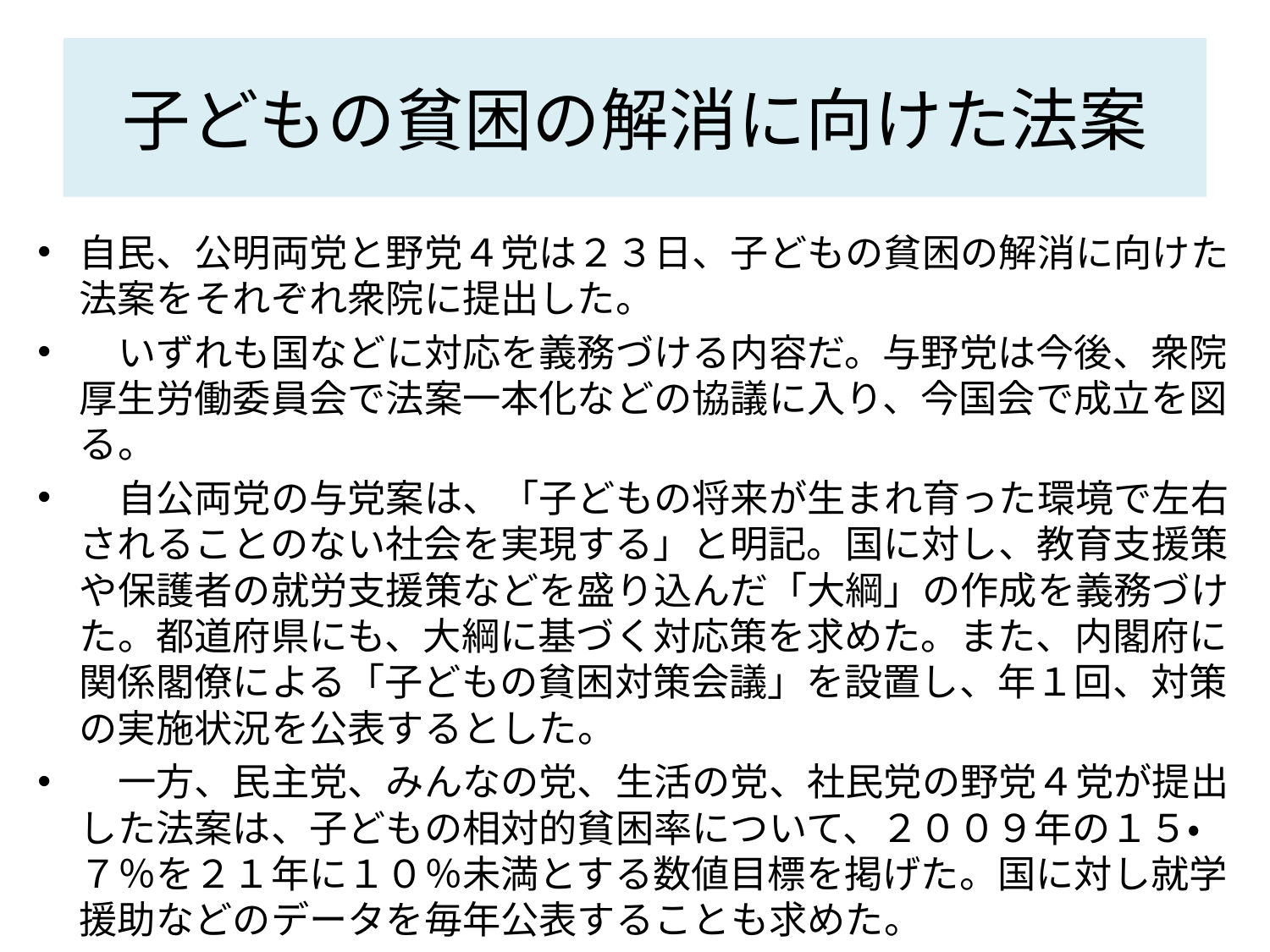

# 子どもの貧困の解消に向けた法案
自民、公明両党と野党４党は２３日、子どもの貧困の解消に向けた法案をそれぞれ衆院に提出した。
　いずれも国などに対応を義務づける内容だ。与野党は今後、衆院厚生労働委員会で法案一本化などの協議に入り、今国会で成立を図る。
　自公両党の与党案は、「子どもの将来が生まれ育った環境で左右されることのない社会を実現する」と明記。国に対し、教育支援策や保護者の就労支援策などを盛り込んだ「大綱」の作成を義務づけた。都道府県にも、大綱に基づく対応策を求めた。また、内閣府に関係閣僚による「子どもの貧困対策会議」を設置し、年１回、対策の実施状況を公表するとした。
　一方、民主党、みんなの党、生活の党、社民党の野党４党が提出した法案は、子どもの相対的貧困率について、２００９年の１５・７％を２１年に１０％未満とする数値目標を掲げた。国に対し就学援助などのデータを毎年公表することも求めた。